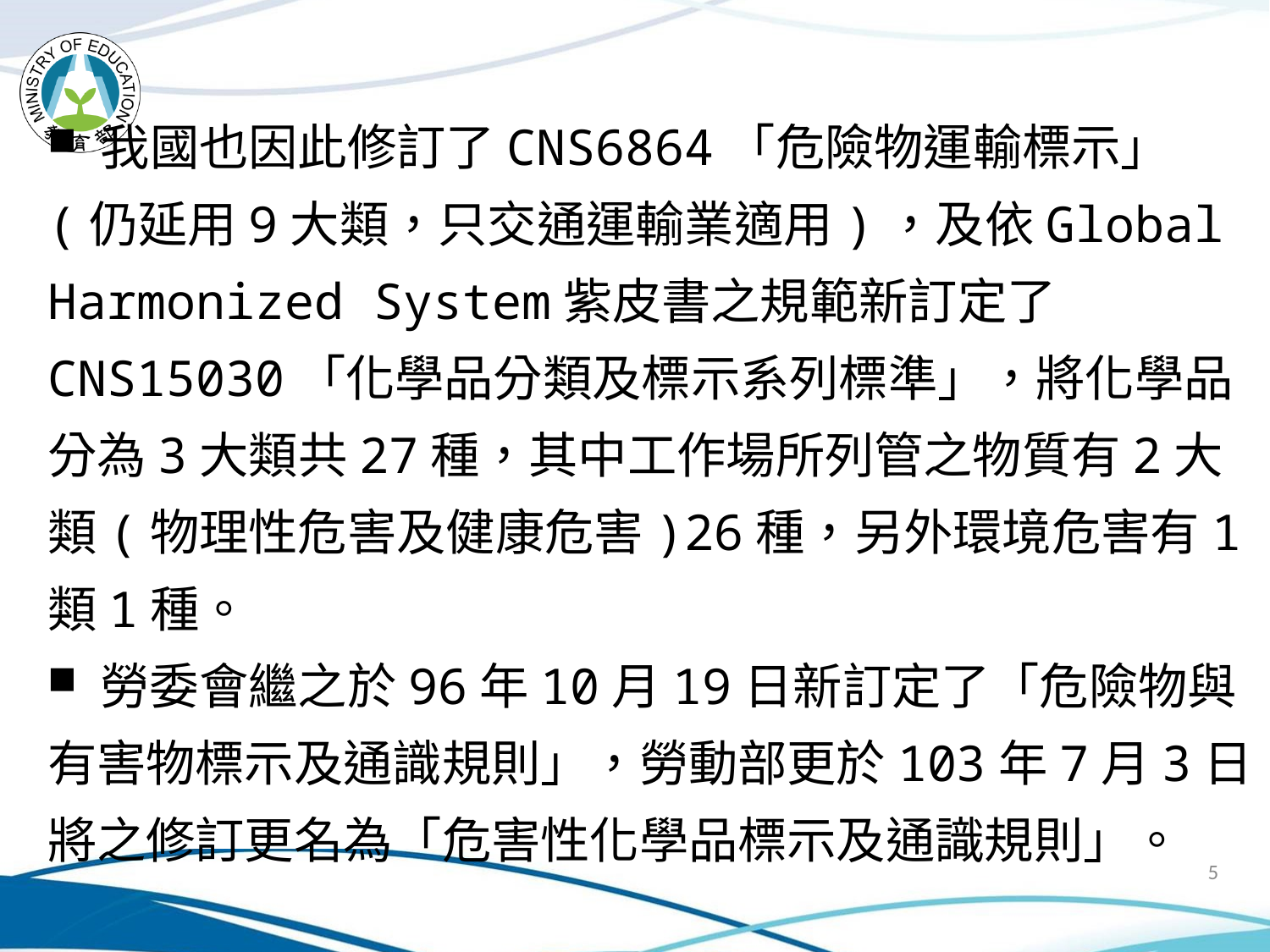

我國也因此修訂了CNS6864「危險物運輸標示」
(仍延用9大類，只交通運輸業適用)，及依Global Harmonized System紫皮書之規範新訂定了CNS15030「化學品分類及標示系列標準」，將化學品分為3大類共27種，其中工作場所列管之物質有2大類(物理性危害及健康危害)26種，另外環境危害有1類1種。
 勞委會繼之於96年10月19日新訂定了「危險物與有害物標示及通識規則」，勞動部更於103年7月3日將之修訂更名為「危害性化學品標示及通識規則」。
5